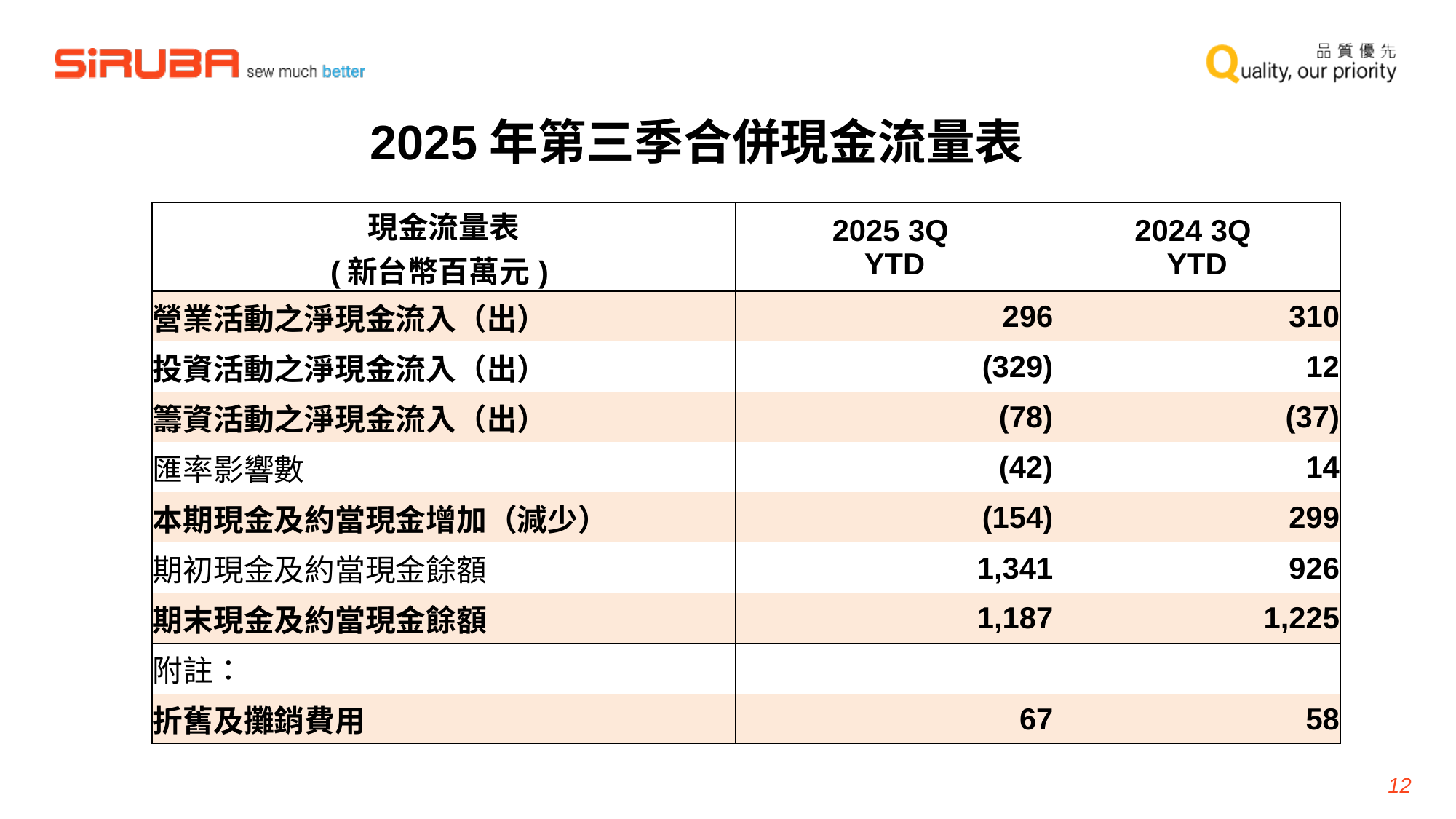

2025年第三季合併現金流量表
| 現金流量表 (新台幣百萬元) | 2025 3Q YTD | 2024 3Q YTD |
| --- | --- | --- |
| 營業活動之淨現金流入（出） | 296 | 310 |
| 投資活動之淨現金流入（出） | (329) | 12 |
| 籌資活動之淨現金流入（出） | (78) | (37) |
| 匯率影響數 | (42) | 14 |
| 本期現金及約當現金增加（減少） | (154) | 299 |
| 期初現金及約當現金餘額 | 1,341 | 926 |
| 期末現金及約當現金餘額 | 1,187 | 1,225 |
| 附註： |  |  |
| 折舊及攤銷費用 | 67 | 58 |
12